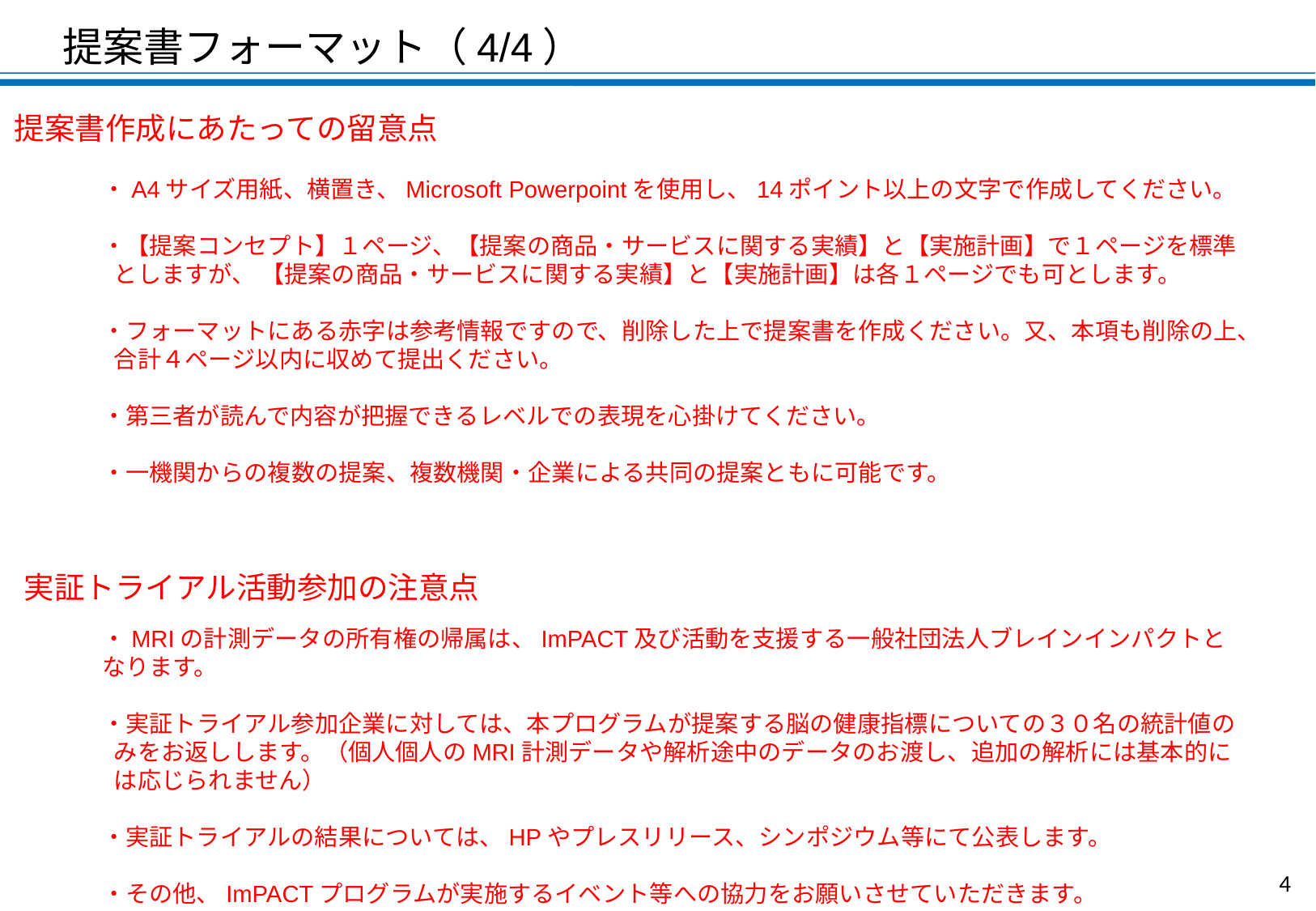

提案書フォーマット（4/4）

提案書作成にあたっての留意点
・A4サイズ用紙、横置き、Microsoft Powerpointを使用し、14ポイント以上の文字で作成してください。

・【提案コンセプト】１ページ、【提案の商品・サービスに関する実績】と【実施計画】で１ページを標準としますが、 【提案の商品・サービスに関する実績】と【実施計画】は各１ページでも可とします。

・フォーマットにある赤字は参考情報ですので、削除した上で提案書を作成ください。又、本項も削除の上、合計４ページ以内に収めて提出ください。

・第三者が読んで内容が把握できるレベルでの表現を心掛けてください。

・一機関からの複数の提案、複数機関・企業による共同の提案ともに可能です。

実証トライアル活動参加の注意点
・MRIの計測データの所有権の帰属は、ImPACT及び活動を支援する一般社団法人ブレインインパクトとなります。

・実証トライアル参加企業に対しては、本プログラムが提案する脳の健康指標についての３０名の統計値のみをお返しします。（個人個人のMRI計測データや解析途中のデータのお渡し、追加の解析には基本的には応じられません）

・実証トライアルの結果については、HPやプレスリリース、シンポジウム等にて公表します。

・その他、ImPACTプログラムが実施するイベント等への協力をお願いさせていただきます。
4